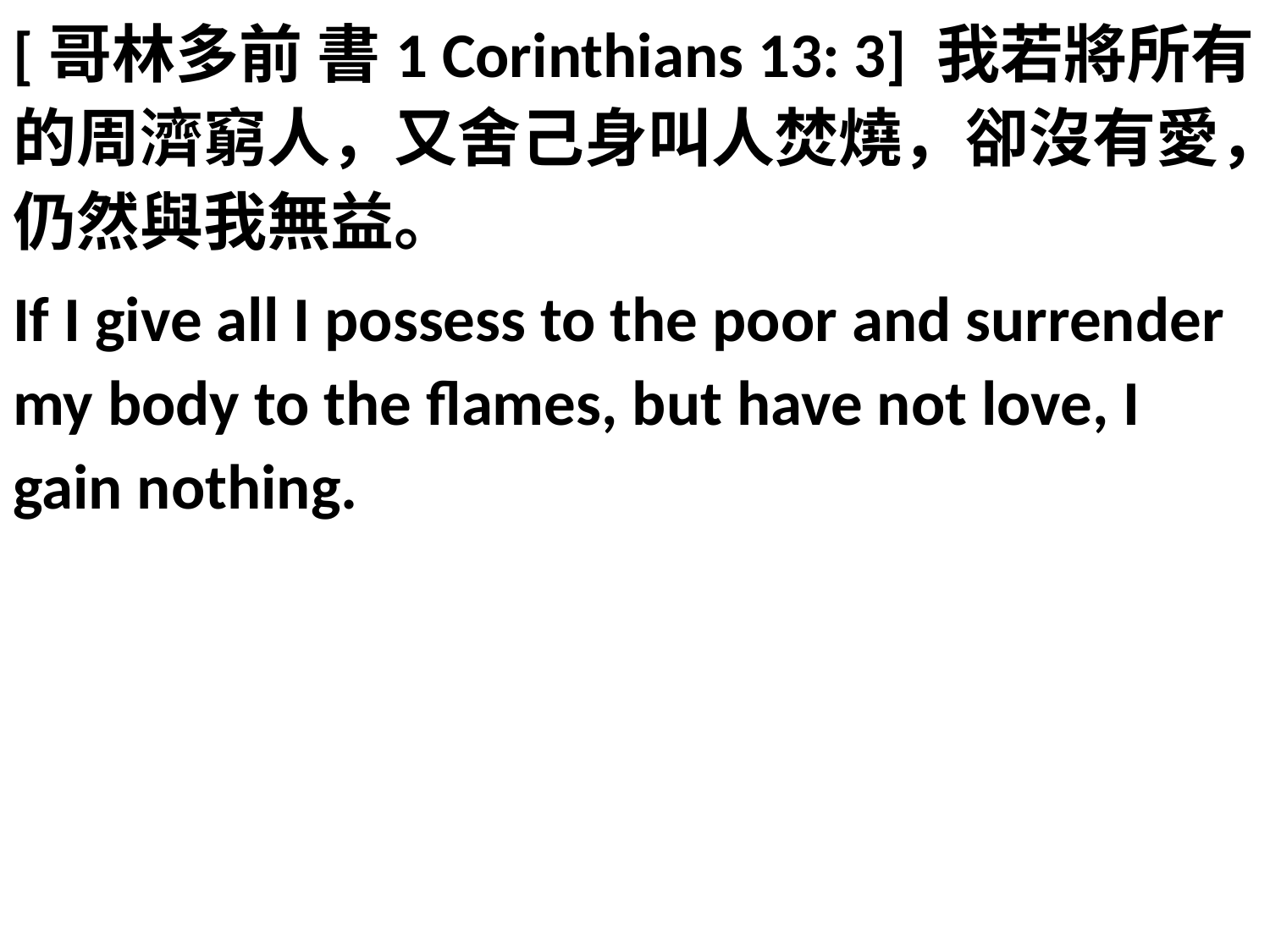

[哥林多前 書1 Corinthians 13: 3] 我若將所有的周濟窮人，又舍己身叫人焚燒，卻沒有愛，仍然與我無益。
If I give all I possess to the poor and surrender my body to the flames, but have not love, I gain nothing.